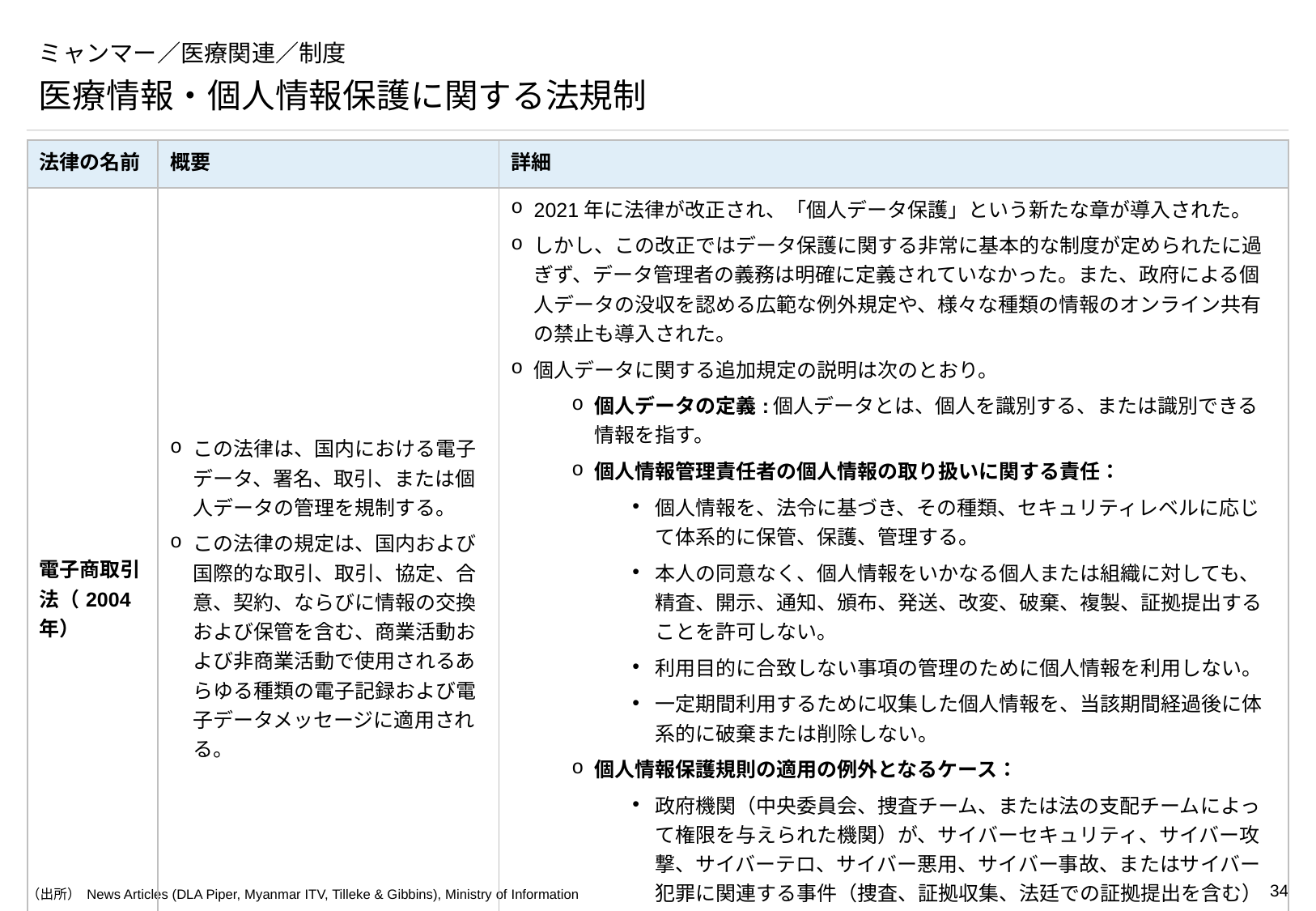

# ミャンマー／医療関連／制度
医療情報・個人情報保護に関する法規制
| 法律の名前 | 概要 | 詳細 |
| --- | --- | --- |
| 電子商取引法（2004年） | この法律は、国内における電子データ、署名、取引、または個人データの管理を規制する。 この法律の規定は、国内および国際的な取引、取引、協定、合意、契約、ならびに情報の交換および保管を含む、商業活動および非商業活動で使用されるあらゆる種類の電子記録および電子データメッセージに適用される。 | 2021年に法律が改正され、「個人データ保護」という新たな章が導入された。 しかし、この改正ではデータ保護に関する非常に基本的な制度が定められたに過ぎず、データ管理者の義務は明確に定義されていなかった。また、政府による個人データの没収を認める広範な例外規定や、様々な種類の情報のオンライン共有の禁止も導入された。 個人データに関する追加規定の説明は次のとおり。 個人データの定義:個人データとは、個人を識別する、または識別できる情報を指す。 個人情報管理責任者の個人情報の取り扱いに関する責任： 個人情報を、法令に基づき、その種類、セキュリティレベルに応じて体系的に保管、保護、管理する。 本人の同意なく、個人情報をいかなる個人または組織に対しても、精査、開示、通知、頒布、発送、改変、破棄、複製、証拠提出することを許可しない。 利用目的に合致しない事項の管理のために個人情報を利用しない。 一定期間利用するために収集した個人情報を、当該期間経過後に体系的に破棄または削除しない。 個人情報保護規則の適用の例外となるケース： 政府機関（中央委員会、捜査チーム、または法の支配チームによって権限を与えられた機関）が、サイバーセキュリティ、サイバー攻撃、サイバーテロ、サイバー悪用、サイバー事故、またはサイバー犯罪に関連する事件（捜査、証拠収集、法廷での証拠提出を含む）を処理している場合。 権限を与えられた政府機関が刑事事件（捜査、情報収集、告訴、法廷での証拠提出を含む）を処理している場合。 |
（出所） News Articles (DLA Piper, Myanmar ITV, Tilleke & Gibbins), Ministry of Information